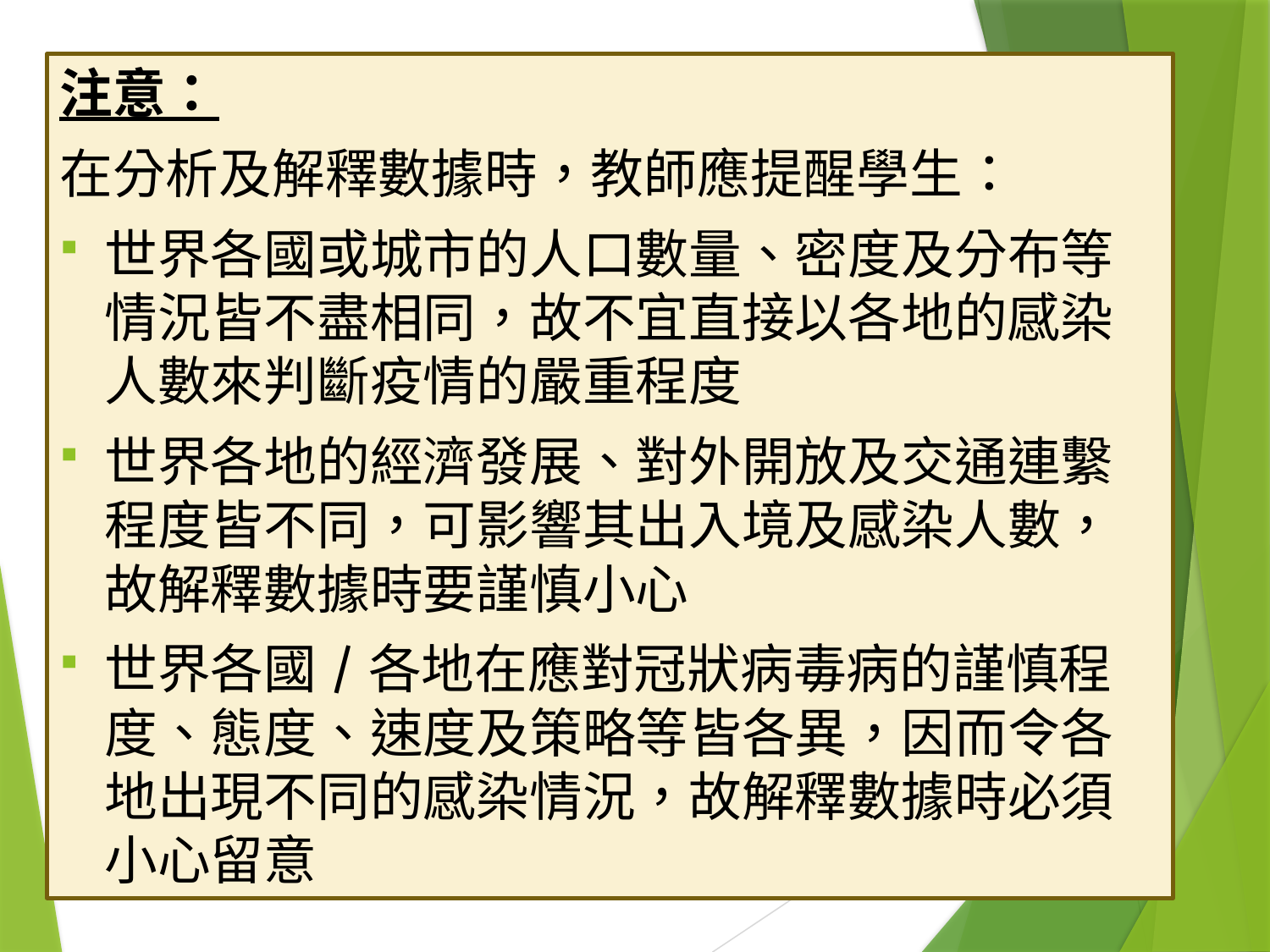

注意：
在分析及解釋數據時，教師應提醒學生：
世界各國或城市的人口數量、密度及分布等情況皆不盡相同，故不宜直接以各地的感染人數來判斷疫情的嚴重程度
世界各地的經濟發展、對外開放及交通連繫程度皆不同，可影響其出入境及感染人數，故解釋數據時要謹慎小心
世界各國/各地在應對冠狀病毒病的謹慎程度、態度、速度及策略等皆各異，因而令各地出現不同的感染情況，故解釋數據時必須小心留意